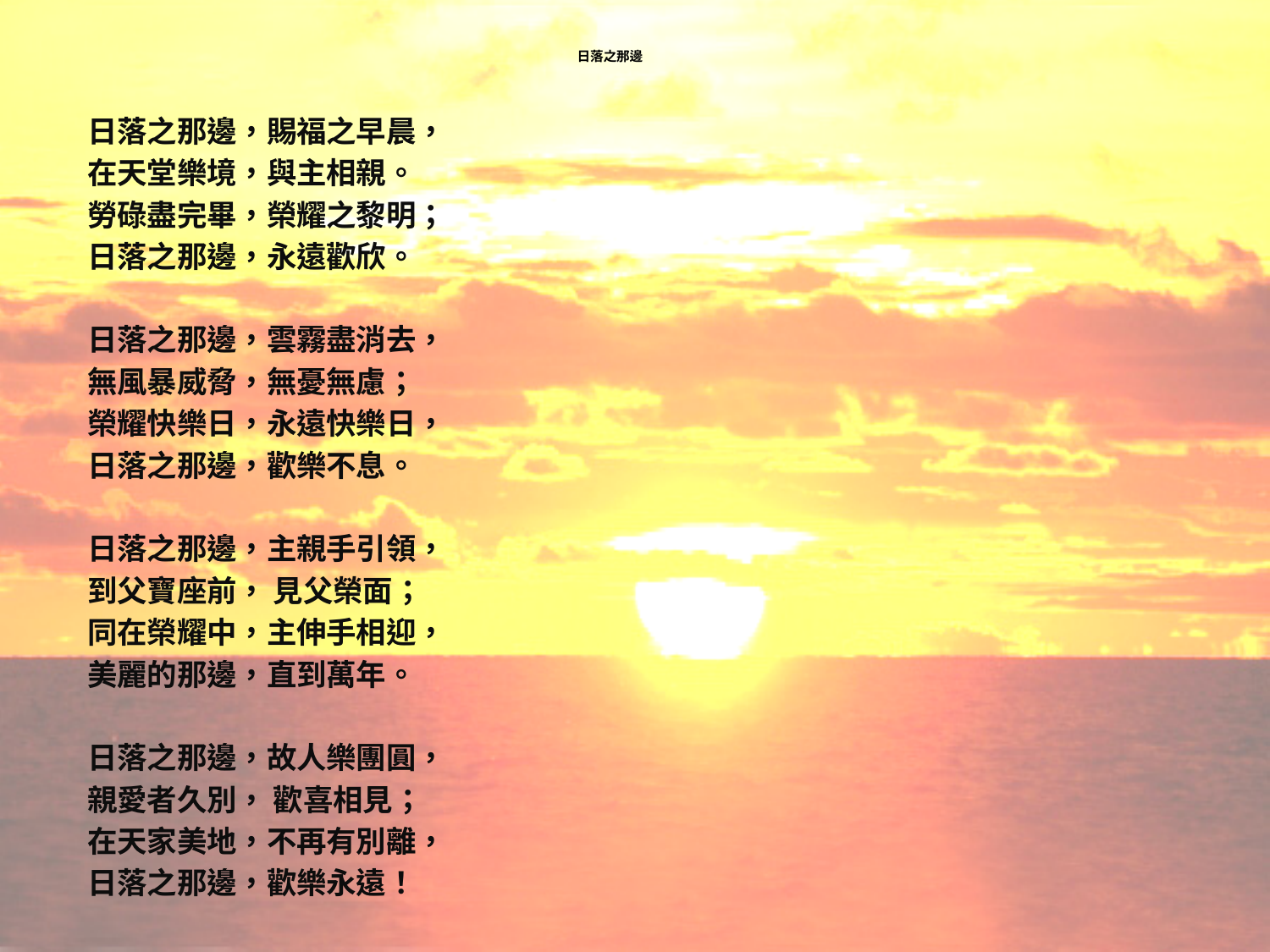

# 日落之那邊
日落之那邊，賜福之早晨，
在天堂樂境，與主相親。
勞碌盡完畢，榮耀之黎明；
日落之那邊，永遠歡欣。

日落之那邊，雲霧盡消去，
無風暴威脅，無憂無慮；
榮耀快樂日，永遠快樂日，
日落之那邊，歡樂不息。

日落之那邊，主親手引領，
到父寶座前， 見父榮面；
同在榮耀中，主伸手相迎，
美麗的那邊，直到萬年。

日落之那邊，故人樂團圓，
親愛者久別， 歡喜相見；
在天家美地，不再有別離，
日落之那邊，歡樂永遠！